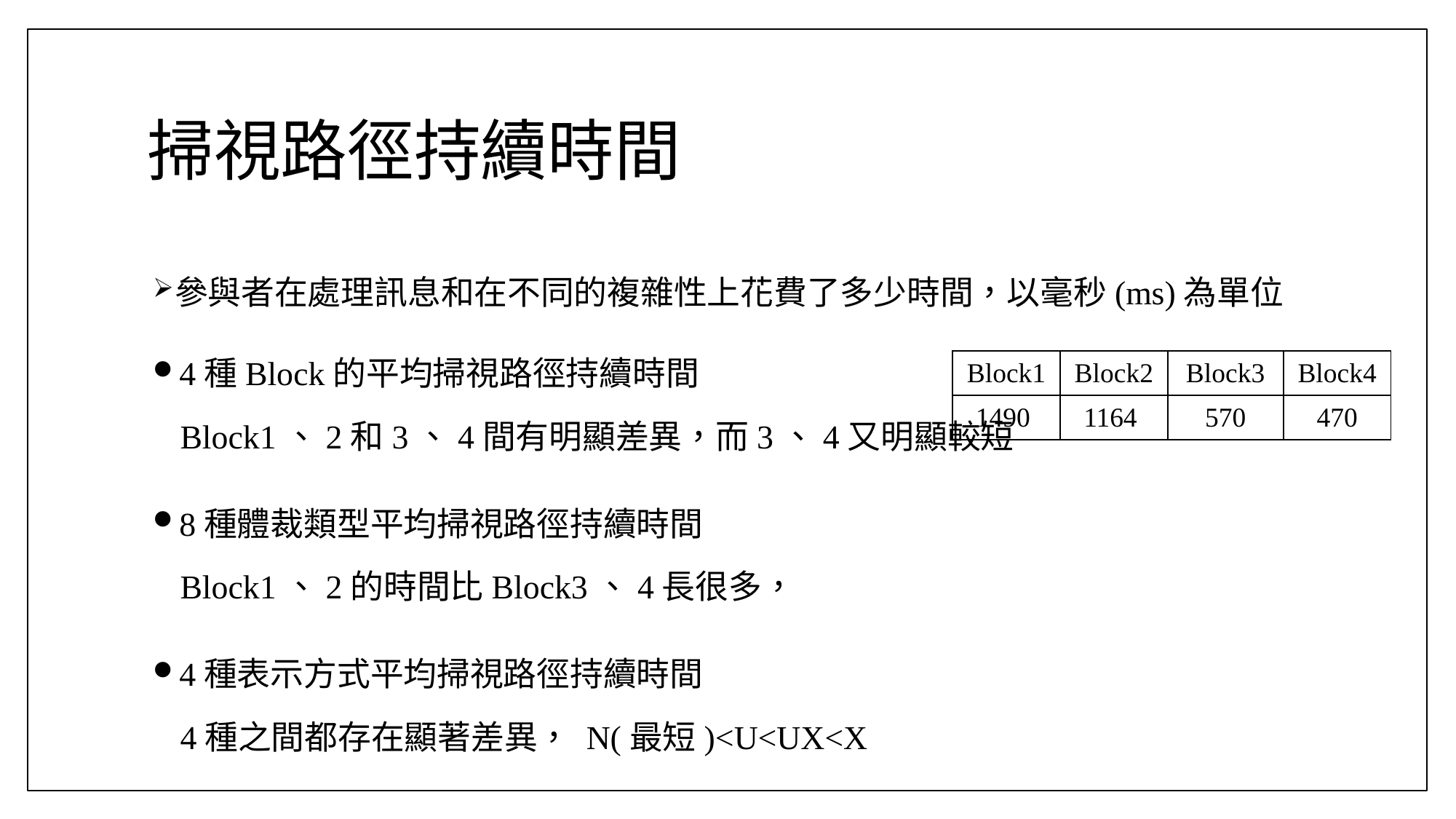

# 掃視路徑持續時間
參與者在處理訊息和在不同的複雜性上花費了多少時間，以毫秒(ms)為單位
4種Block的平均掃視路徑持續時間
Block1、2和3、4間有明顯差異，而3、4又明顯較短
8種體裁類型平均掃視路徑持續時間
Block1、2的時間比Block3、4長很多，
4種表示方式平均掃視路徑持續時間
4種之間都存在顯著差異， N(最短)<U<UX<X

| Block1 | Block2 | Block3 | Block4 |
| --- | --- | --- | --- |
| 1490 | 1164 | 570 | 470 |